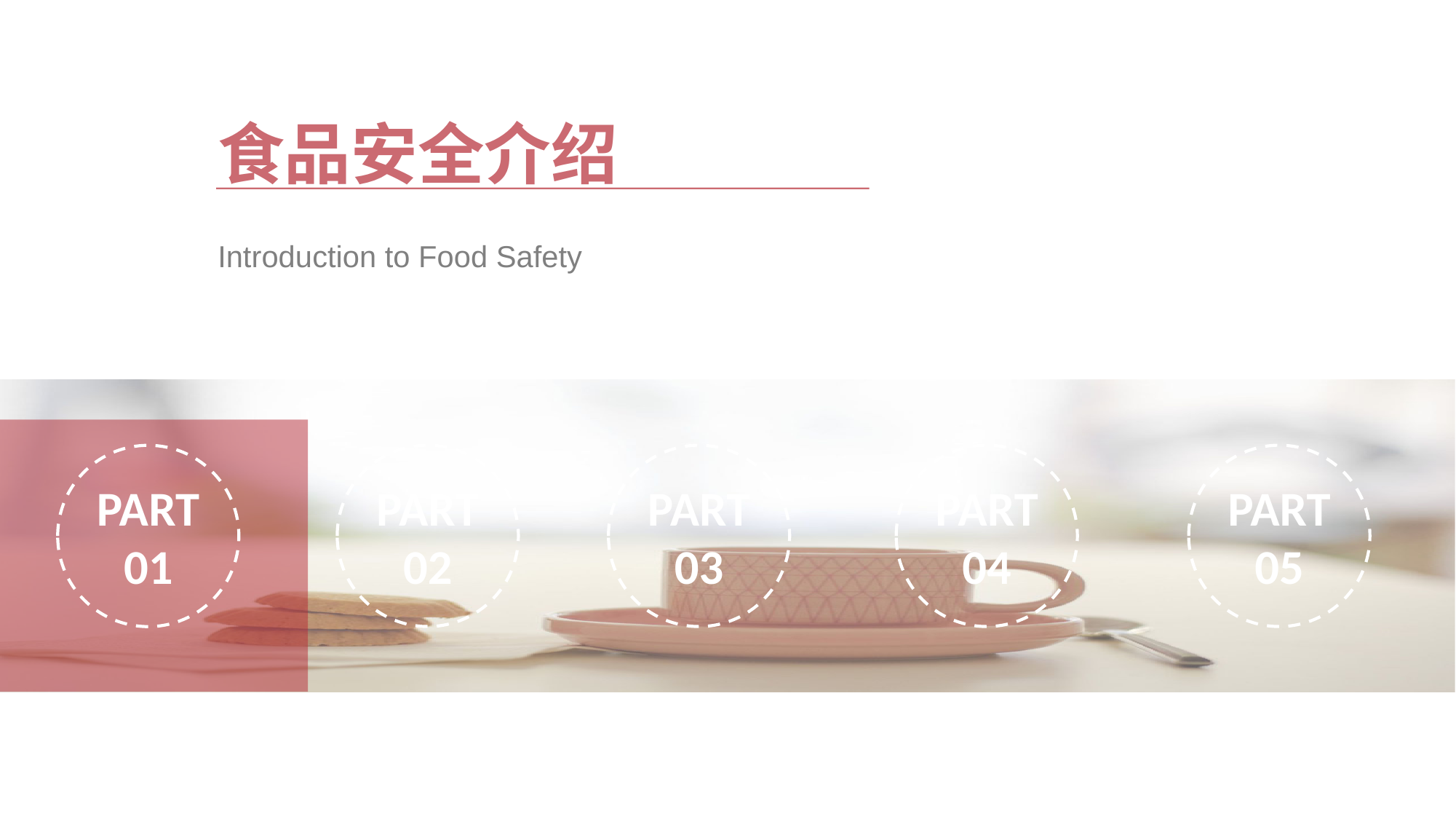

食品安全介绍
Introduction to Food Safety

PART
04

PART
05

PART
03

PART
02

PART
01